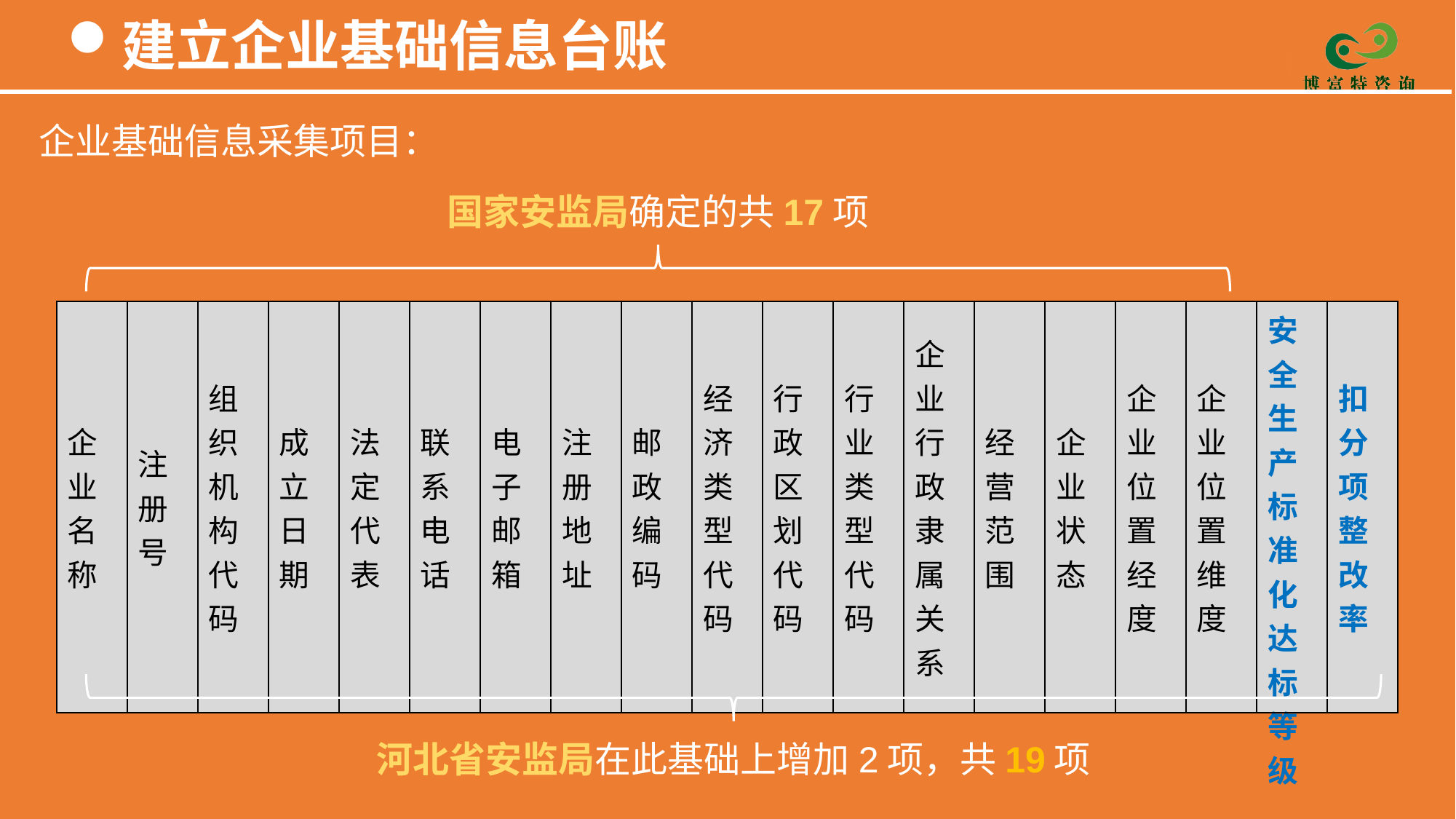

建立企业基础信息台账

企业基础信息采集项目：
国家安监局确定的共17项
| 企业名称 | 注册号 | 组织机构代码 | 成立日期 | 法定代表 | 联系电话 | 电子邮箱 | 注册地址 | 邮政编码 | 经济类型代码 | 行政区划代码 | 行业类型代码 | 企业行政隶属关系 | 经营范围 | 企业状态 | 企业位置经度 | 企业位置维度 | 安全生产标准化达标等级 | 扣分项整改率 |
| --- | --- | --- | --- | --- | --- | --- | --- | --- | --- | --- | --- | --- | --- | --- | --- | --- | --- | --- |
河北省安监局在此基础上增加2项，共19项